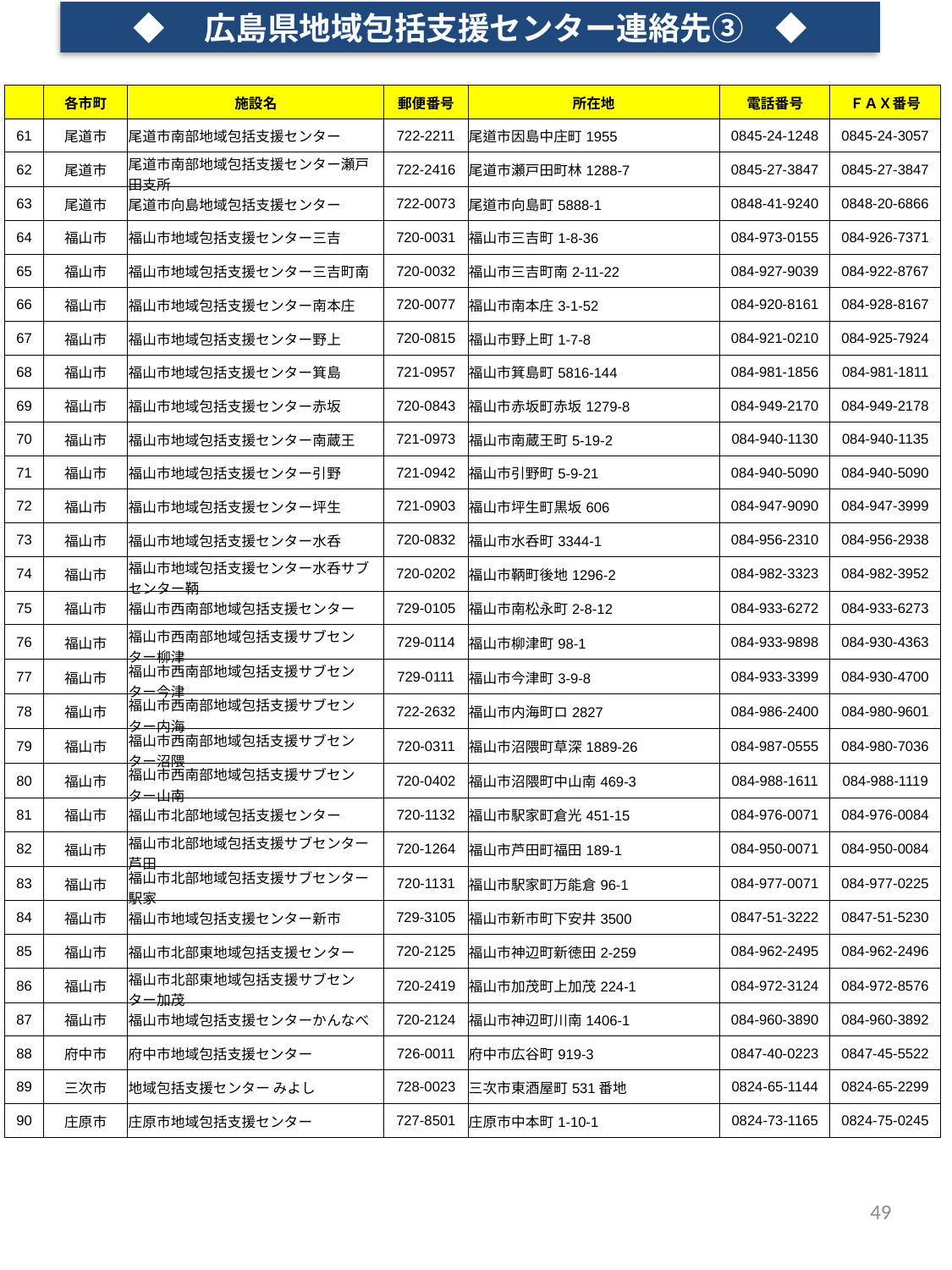

◆　広島県地域包括支援センター連絡先③　◆
|  | 各市町 | 施設名 | 郵便番号 | 所在地 | 電話番号 | ＦＡＸ番号 |
| --- | --- | --- | --- | --- | --- | --- |
| 61 | 尾道市 | 尾道市南部地域包括支援センター | 722-2211 | 尾道市因島中庄町1955 | 0845-24-1248 | 0845-24-3057 |
| 62 | 尾道市 | 尾道市南部地域包括支援センター瀬戸田支所 | 722-2416 | 尾道市瀬戸田町林1288-7 | 0845-27-3847 | 0845-27-3847 |
| 63 | 尾道市 | 尾道市向島地域包括支援センター | 722-0073 | 尾道市向島町5888-1 | 0848-41-9240 | 0848-20-6866 |
| 64 | 福山市 | 福山市地域包括支援センター三吉 | 720-0031 | 福山市三吉町1-8-36 | 084-973-0155 | 084-926-7371 |
| 65 | 福山市 | 福山市地域包括支援センター三吉町南 | 720-0032 | 福山市三吉町南2-11-22 | 084-927-9039 | 084-922-8767 |
| 66 | 福山市 | 福山市地域包括支援センター南本庄 | 720-0077 | 福山市南本庄3-1-52 | 084-920-8161 | 084-928-8167 |
| 67 | 福山市 | 福山市地域包括支援センター野上 | 720-0815 | 福山市野上町1-7-8 | 084-921-0210 | 084-925-7924 |
| 68 | 福山市 | 福山市地域包括支援センター箕島 | 721-0957 | 福山市箕島町5816-144 | 084-981-1856 | 084-981-1811 |
| 69 | 福山市 | 福山市地域包括支援センター赤坂 | 720-0843 | 福山市赤坂町赤坂1279-8 | 084-949-2170 | 084-949-2178 |
| 70 | 福山市 | 福山市地域包括支援センター南蔵王 | 721-0973 | 福山市南蔵王町5-19-2 | 084-940-1130 | 084-940-1135 |
| 71 | 福山市 | 福山市地域包括支援センター引野 | 721-0942 | 福山市引野町5-9-21 | 084-940-5090 | 084-940-5090 |
| 72 | 福山市 | 福山市地域包括支援センター坪生 | 721-0903 | 福山市坪生町黒坂606 | 084-947-9090 | 084-947-3999 |
| 73 | 福山市 | 福山市地域包括支援センター水呑 | 720-0832 | 福山市水呑町3344-1 | 084-956-2310 | 084-956-2938 |
| 74 | 福山市 | 福山市地域包括支援センター水呑サブセンター鞆 | 720-0202 | 福山市鞆町後地1296-2 | 084-982-3323 | 084-982-3952 |
| 75 | 福山市 | 福山市西南部地域包括支援センター | 729-0105 | 福山市南松永町2-8-12 | 084-933-6272 | 084-933-6273 |
| 76 | 福山市 | 福山市西南部地域包括支援サブセンター柳津 | 729-0114 | 福山市柳津町98-1 | 084-933-9898 | 084-930-4363 |
| 77 | 福山市 | 福山市西南部地域包括支援サブセンター今津 | 729-0111 | 福山市今津町3-9-8 | 084-933-3399 | 084-930-4700 |
| 78 | 福山市 | 福山市西南部地域包括支援サブセンター内海 | 722-2632 | 福山市内海町ロ2827 | 084-986-2400 | 084-980-9601 |
| 79 | 福山市 | 福山市西南部地域包括支援サブセンター沼隈 | 720-0311 | 福山市沼隈町草深1889-26 | 084-987-0555 | 084-980-7036 |
| 80 | 福山市 | 福山市西南部地域包括支援サブセンター山南 | 720-0402 | 福山市沼隈町中山南469-3 | 084-988-1611 | 084-988-1119 |
| 81 | 福山市 | 福山市北部地域包括支援センター | 720-1132 | 福山市駅家町倉光451-15 | 084-976-0071 | 084-976-0084 |
| 82 | 福山市 | 福山市北部地域包括支援サブセンター芦田 | 720-1264 | 福山市芦田町福田189-1 | 084-950-0071 | 084-950-0084 |
| 83 | 福山市 | 福山市北部地域包括支援サブセンター駅家 | 720-1131 | 福山市駅家町万能倉96-1 | 084-977-0071 | 084-977-0225 |
| 84 | 福山市 | 福山市地域包括支援センター新市 | 729-3105 | 福山市新市町下安井3500 | 0847-51-3222 | 0847-51-5230 |
| 85 | 福山市 | 福山市北部東地域包括支援センター | 720-2125 | 福山市神辺町新徳田2-259 | 084-962-2495 | 084-962-2496 |
| 86 | 福山市 | 福山市北部東地域包括支援サブセンター加茂 | 720-2419 | 福山市加茂町上加茂224-1 | 084-972-3124 | 084-972-8576 |
| 87 | 福山市 | 福山市地域包括支援センターかんなべ | 720-2124 | 福山市神辺町川南1406-1 | 084-960-3890 | 084-960-3892 |
| 88 | 府中市 | 府中市地域包括支援センター | 726-0011 | 府中市広谷町919-3 | 0847-40-0223 | 0847-45-5522 |
| 89 | 三次市 | 地域包括支援センター みよし | 728-0023 | 三次市東酒屋町531番地 | 0824-65-1144 | 0824-65-2299 |
| 90 | 庄原市 | 庄原市地域包括支援センター | 727-8501 | 庄原市中本町1-10-1 | 0824-73-1165 | 0824-75-0245 |
49
49